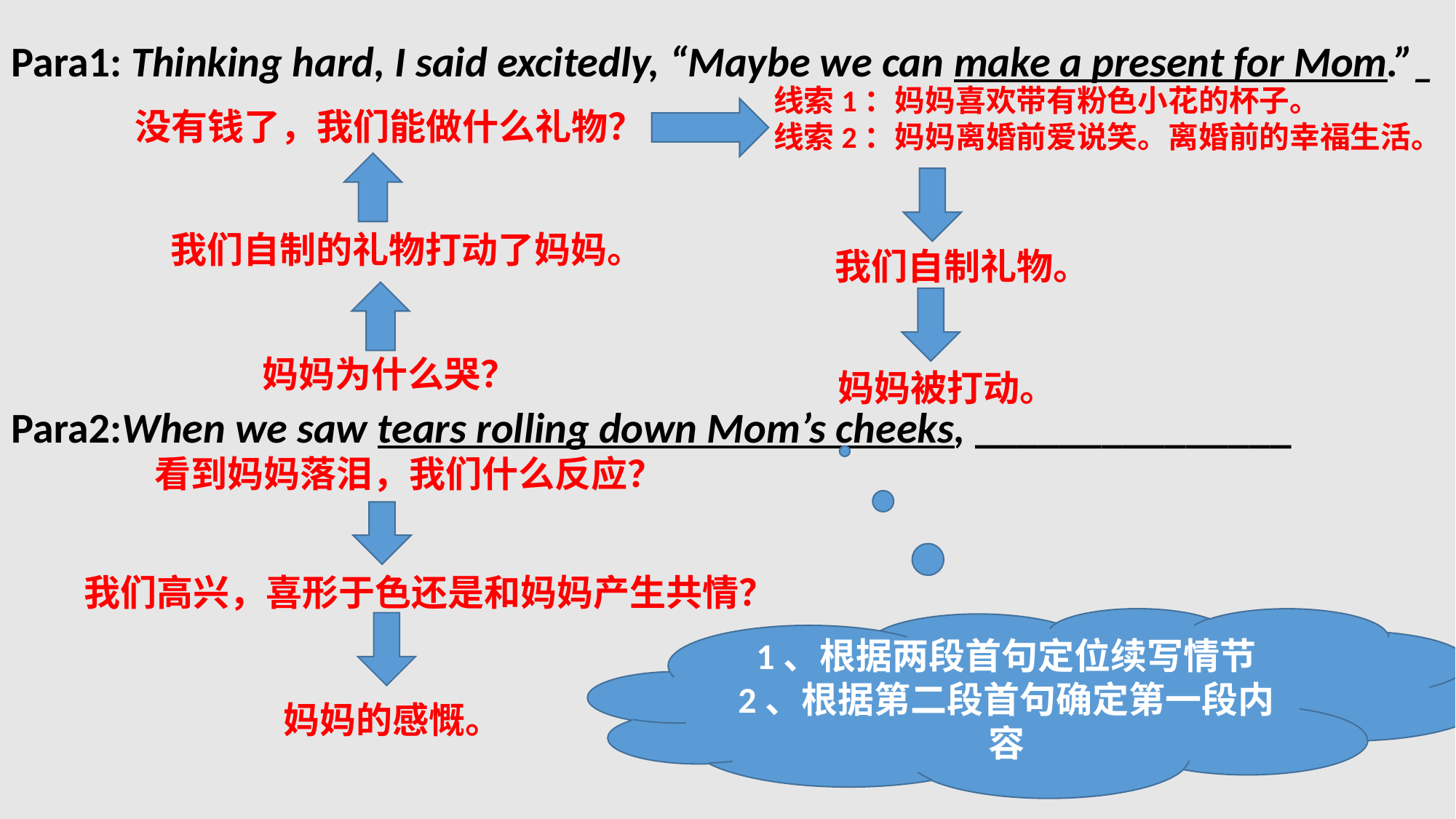

Para1: Thinking hard, I said excitedly, “Maybe we can make a present for Mom.”_

Para2:When we saw tears rolling down Mom’s cheeks, _______________

线索1：妈妈喜欢带有粉色小花的杯子。
线索2：妈妈离婚前爱说笑。离婚前的幸福生活。
没有钱了，我们能做什么礼物？

我们自制的礼物打动了妈妈。
我们自制礼物。

妈妈为什么哭？
妈妈被打动。
看到妈妈落泪，我们什么反应？

我们高兴，喜形于色还是和妈妈产生共情？

1、根据两段首句定位续写情节
2、根据第二段首句确定第一段内容

妈妈的感慨。